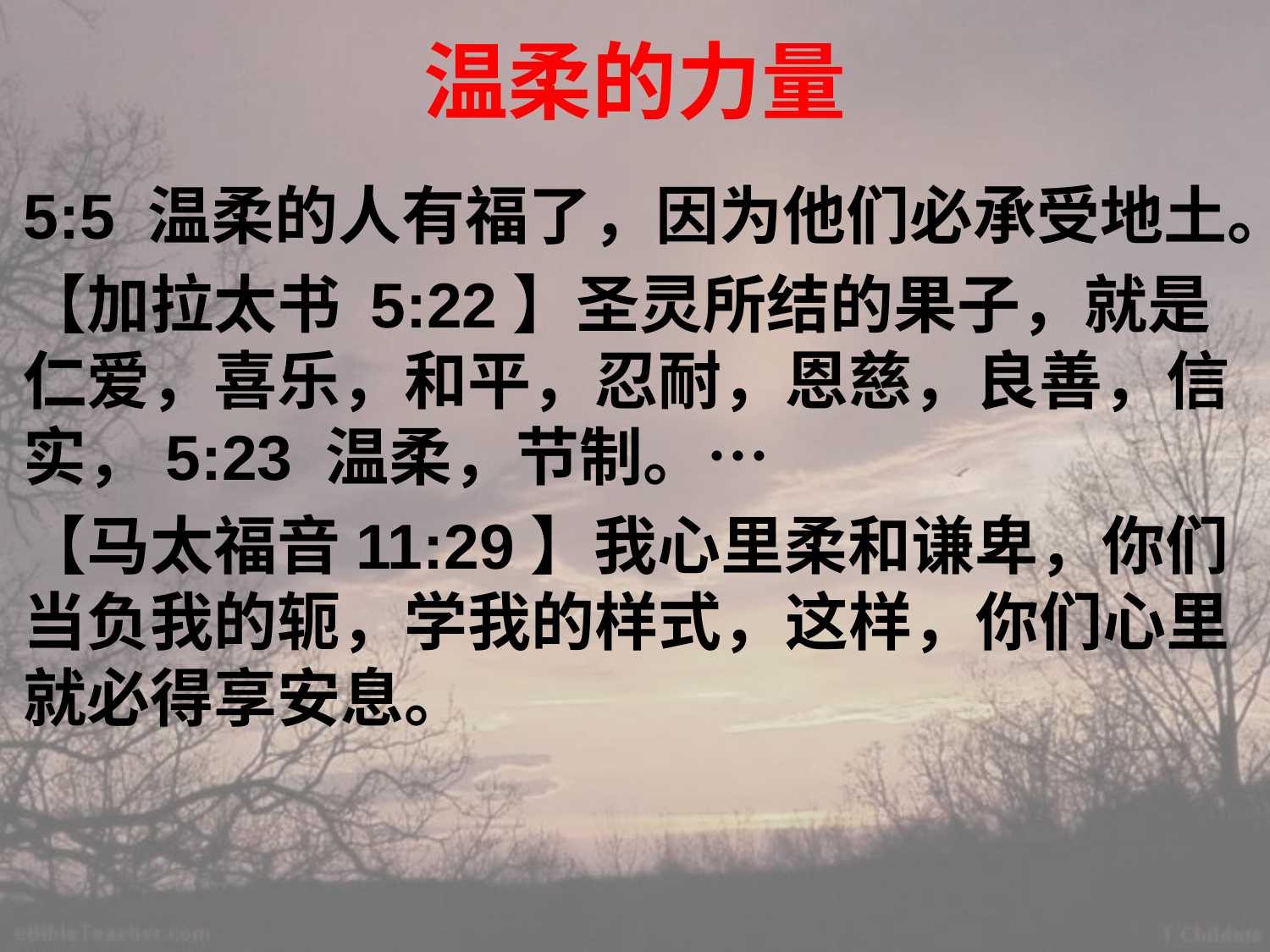

# 温柔的力量
5:5 温柔的人有福了，因为他们必承受地土。
【加拉太书 5:22】圣灵所结的果子，就是仁爱，喜乐，和平，忍耐，恩慈，良善，信实，5:23 温柔，节制。…
【马太福音11:29】我心里柔和谦卑，你们当负我的轭，学我的样式，这样，你们心里就必得享安息。